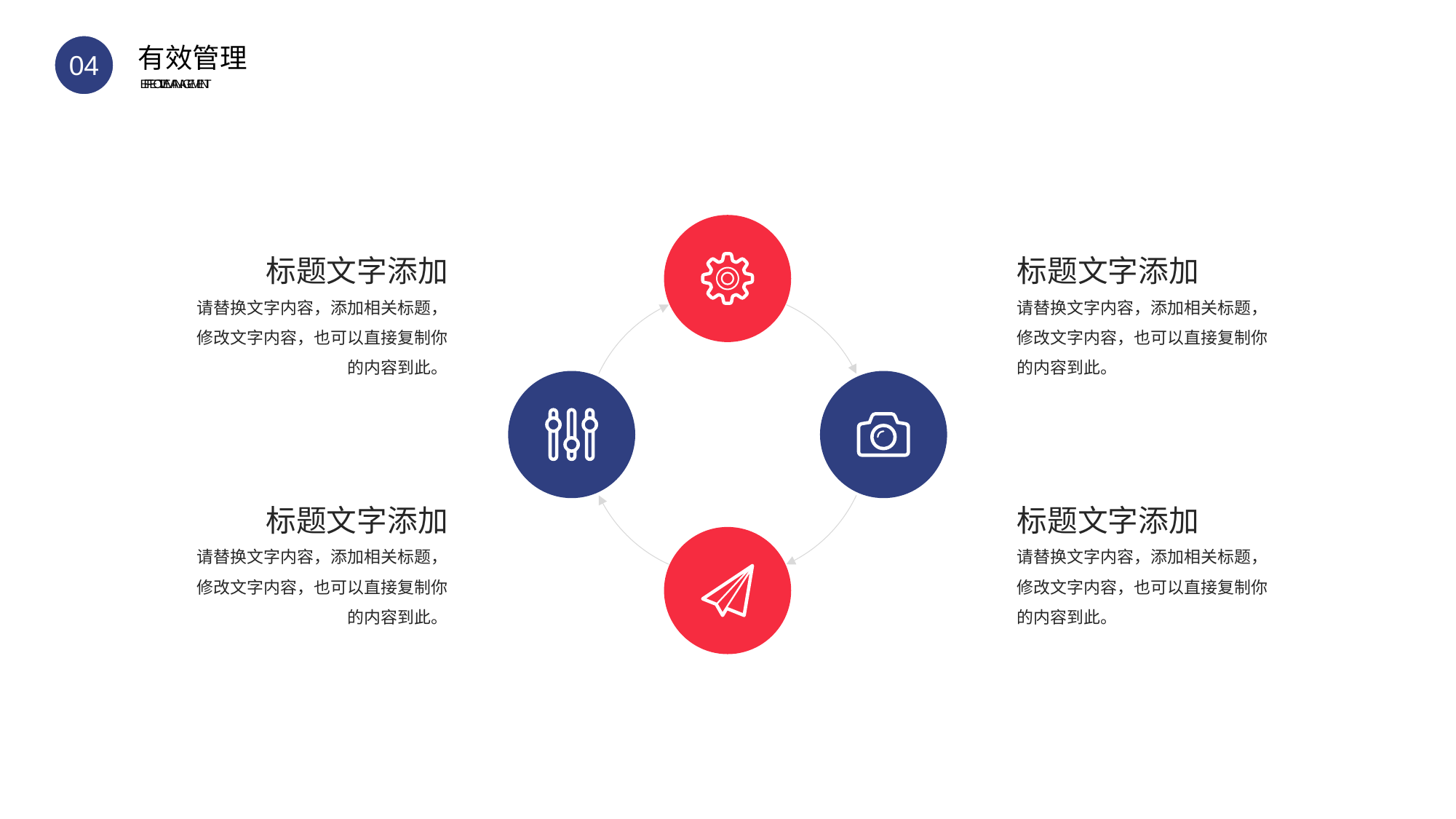

BY YUSHEN

04
有效管理
EFFECTIVE MANAGEMENT

标题文字添加
请替换文字内容，添加相关标题，修改文字内容，也可以直接复制你的内容到此。
标题文字添加
请替换文字内容，添加相关标题，修改文字内容，也可以直接复制你的内容到此。
标题文字添加
请替换文字内容，添加相关标题，修改文字内容，也可以直接复制你的内容到此。
标题文字添加
请替换文字内容，添加相关标题，修改文字内容，也可以直接复制你的内容到此。